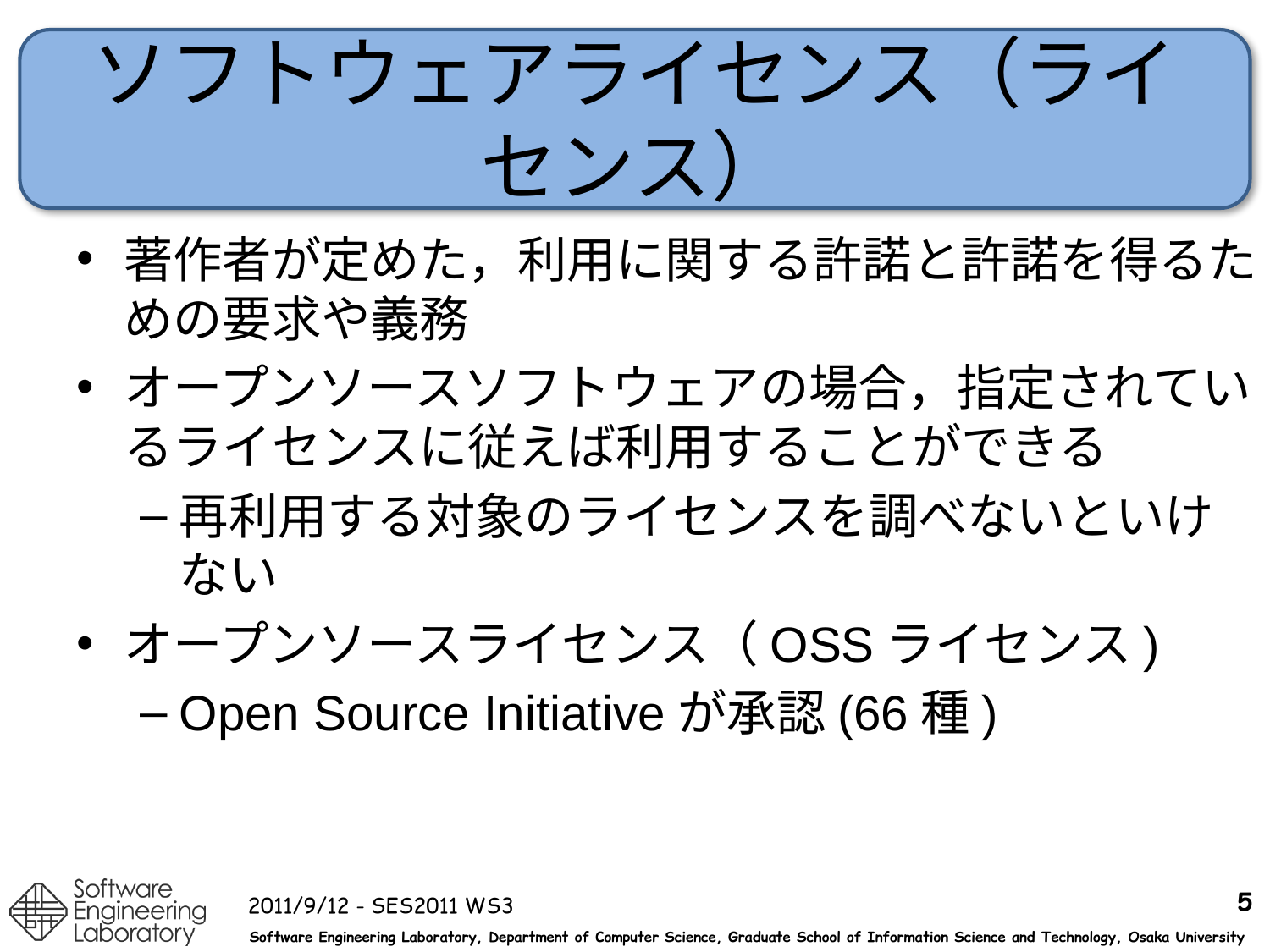

# ソフトウェアライセンス（ライセンス）
著作者が定めた，利用に関する許諾と許諾を得るための要求や義務
オープンソースソフトウェアの場合，指定されているライセンスに従えば利用することができる
再利用する対象のライセンスを調べないといけない
オープンソースライセンス（OSSライセンス)
Open Source Initiativeが承認(66種)
5
2011/9/12 - SES2011 WS3